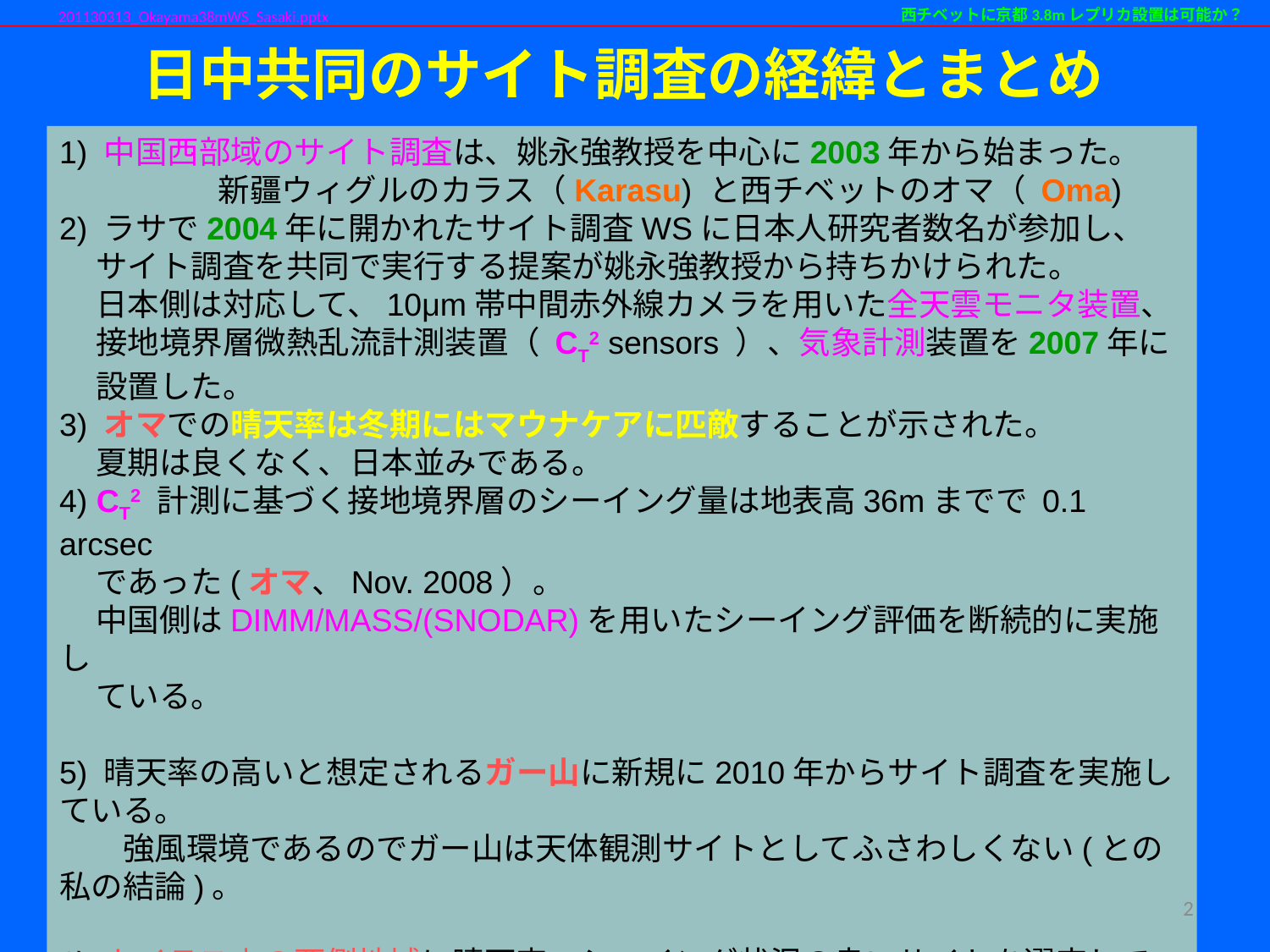

201130313_Okayama38mWS_Sasaki.pptx
西チベットに京都3.8mレプリカ設置は可能か？

日中共同のサイト調査の経緯とまとめ
1) 中国西部域のサイト調査は、姚永強教授を中心に2003年から始まった。
　　　　　新疆ウィグルのカラス（Karasu) と西チベットのオマ（ Oma)
2) ラサで2004年に開かれたサイト調査WSに日本人研究者数名が参加し、
    サイト調査を共同で実行する提案が姚永強教授から持ちかけられた。
    日本側は対応して、10μm帯中間赤外線カメラを用いた全天雲モニタ装置、
    接地境界層微熱乱流計測装置（ CT2 sensors ）、気象計測装置を2007年に
    設置した。
3) オマでの晴天率は冬期にはマウナケアに匹敵することが示された。
    夏期は良くなく、日本並みである。
4) CT2 計測に基づく接地境界層のシーイング量は地表高36mまでで 0.1 arcsec
    であった(オマ、Nov. 2008）。
    中国側はDIMM/MASS/(SNODAR)を用いたシーイング評価を断続的に実施し
    ている。

5) 晴天率の高いと想定されるガー山に新規に2010年からサイト調査を実施している。
　　強風環境であるのでガー山は天体観測サイトとしてふさわしくない(との私の結論)。

6) カイラス山の西側地域に晴天率、シーイング状況の良いサイトを選定して
    天体観測環境調査を行うように提案している。
7) 設置するべき望遠鏡として、京都3.8m望遠鏡のレプリカを真剣に検討している。
2